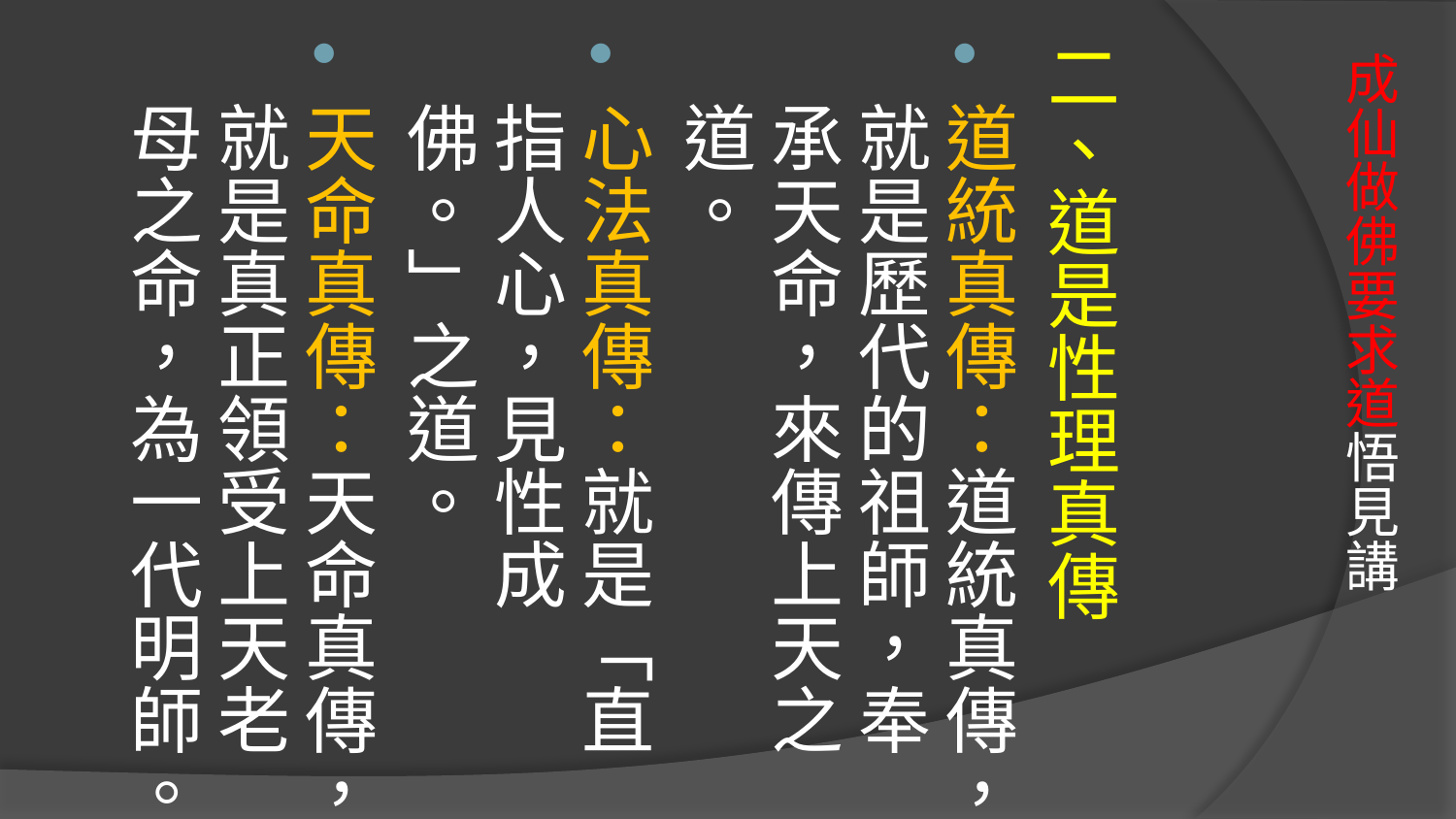

二、道是性理真傳
道統真傳：道統真傳，就是歷代的祖師，奉承天命，來傳上天之道。
心法真傳：就是「直指人心，見性成佛。」之道。
天命真傳：天命真傳，就是真正領受上天老母之命，為一代明師。

# 成仙做佛要求道悟見講